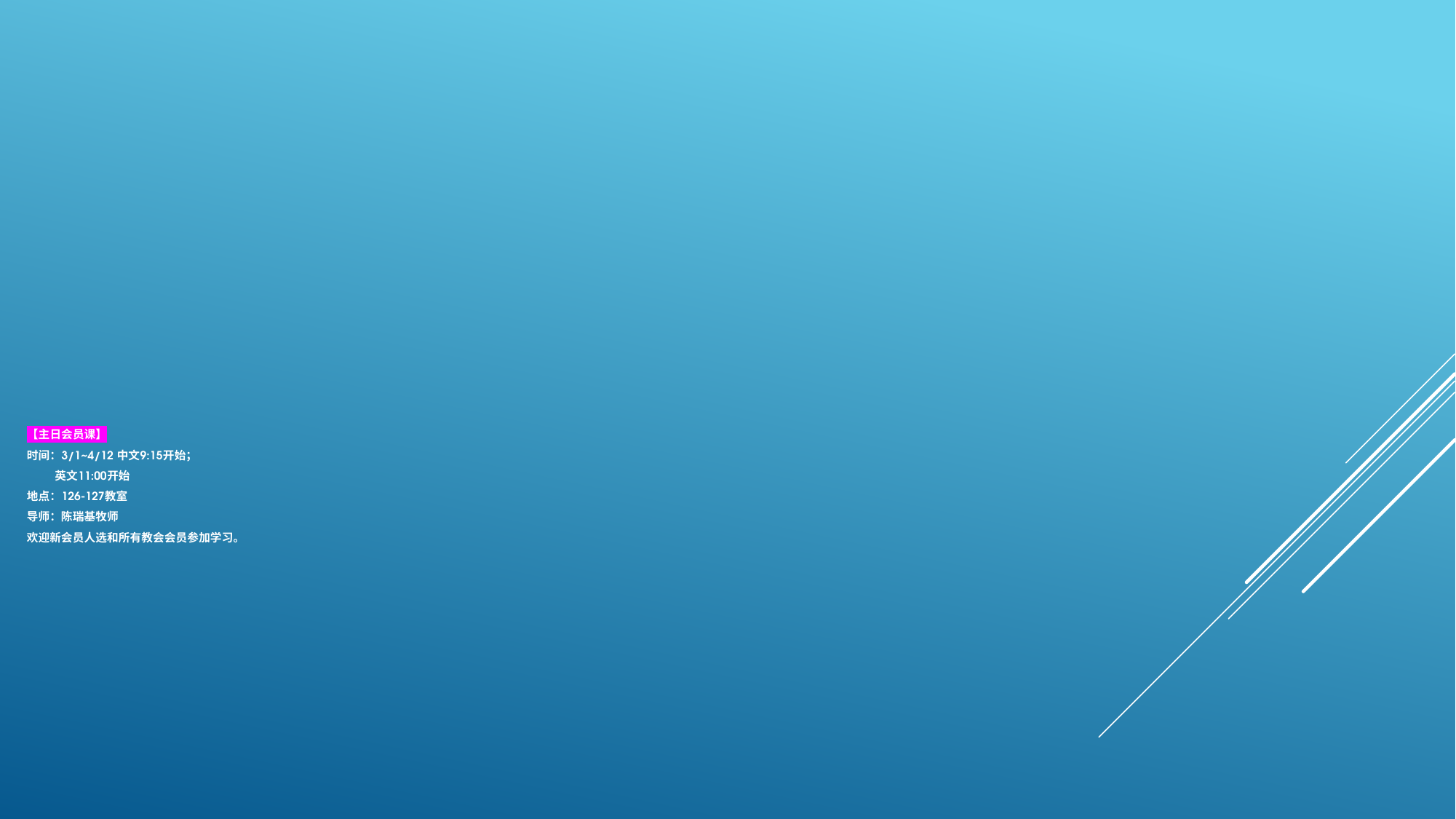

# 【主日会员课】 时间：3/1~4/12 中文9:15开始； 英文11:00开始 地点：126-127教室 导师：陈瑞基牧师 欢迎新会员人选和所有教会会员参加学习。